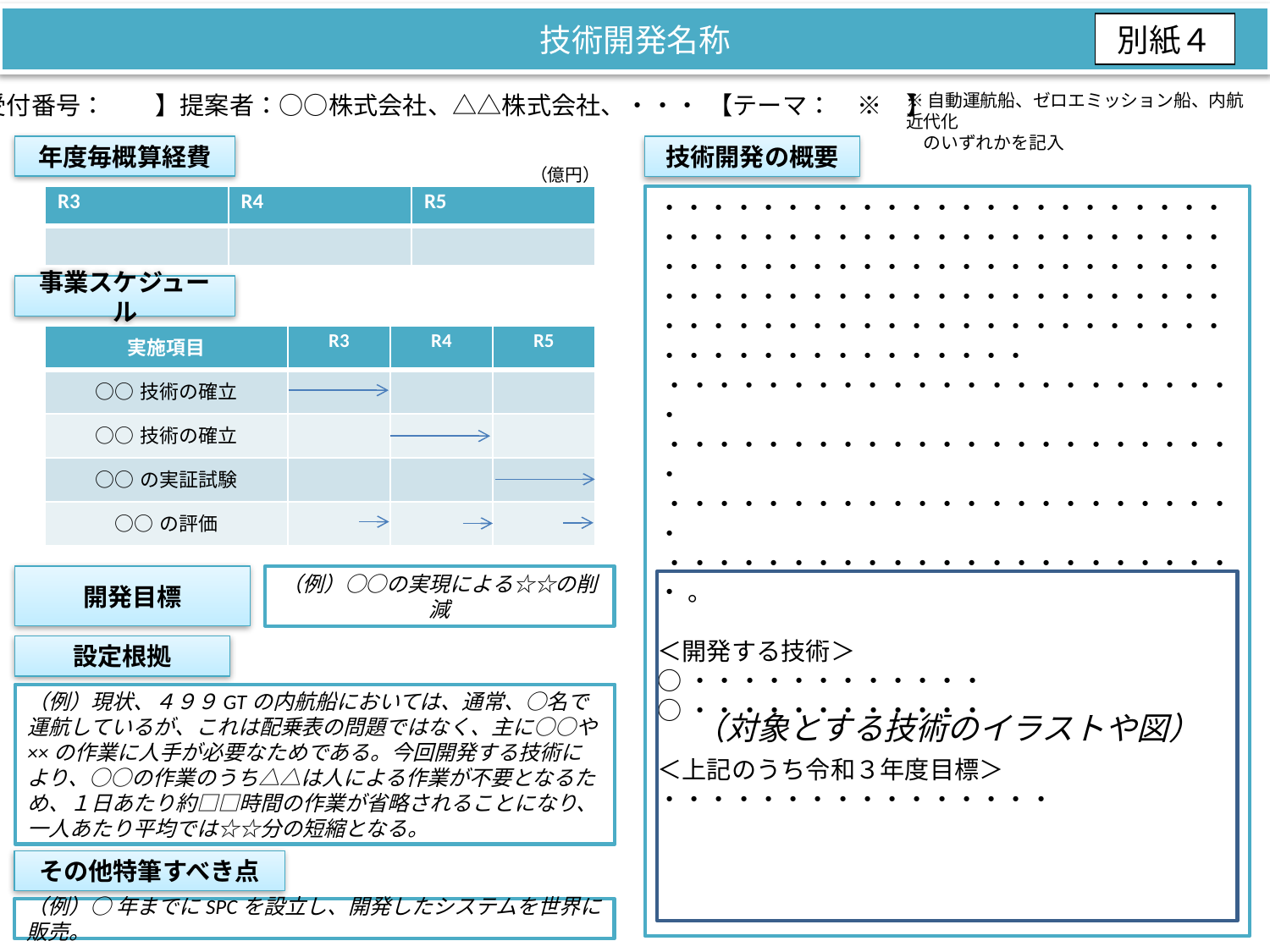

技術開発名称
別紙４
【受付番号：　　】提案者：○○株式会社、△△株式会社、・・・
【テーマ：　※　】
※自動運航船、ゼロエミッション船、内航近代化
　のいずれかを記入
年度毎概算経費
技術開発の概要
（億円）
| R3 | R4 | R5 |
| --- | --- | --- |
|  |  |  |
・・・・・・・・・・・・・・・・・・・・・・・・・・・・・・・・・・・・・・・・・・・・・・・・・・・・・・・・・・・・・・・・・・・・・・・・・・・・・・・・・・・・・・・・・・・・・・・・・・・・・・・・・・・・・・・・・・・・・・・・・・・・・・・・・・ ・・・・・・・・・・・・・・・・・・・・・・・・ ・・・・・・・・・・・・・・・・・・・・・・・・ ・・・・・・・・・・・・・・・・・・・・・・・・ ・・・・・・・・・・・・・・・・・・・・・・・・ 。

＜開発する技術＞
○・・・・・・・・・・・・
○・・・・・・・・・・・・

＜上記のうち令和３年度目標＞
・・・・・・・・・・・・・・・・
事業スケジュール
| 実施項目 | R3 | R4 | R5 |
| --- | --- | --- | --- |
| ○○技術の確立 |  |  |  |
| ○○技術の確立 |  |  |  |
| ○○の実証試験 |  |  |  |
| ○○の評価 |  |  |  |
開発目標
（例）○○の実現による☆☆の削減
（対象とする技術のイラストや図）

設定根拠
（例）現状、４９９GTの内航船においては、通常、○名で運航しているが、これは配乗表の問題ではなく、主に○○や××の作業に人手が必要なためである。今回開発する技術により、○○の作業のうち△△は人による作業が不要となるため、１日あたり約□□時間の作業が省略されることになり、一人あたり平均では☆☆分の短縮となる。
その他特筆すべき点
（例）○ 年までにSPCを設立し、開発したシステムを世界に販売。